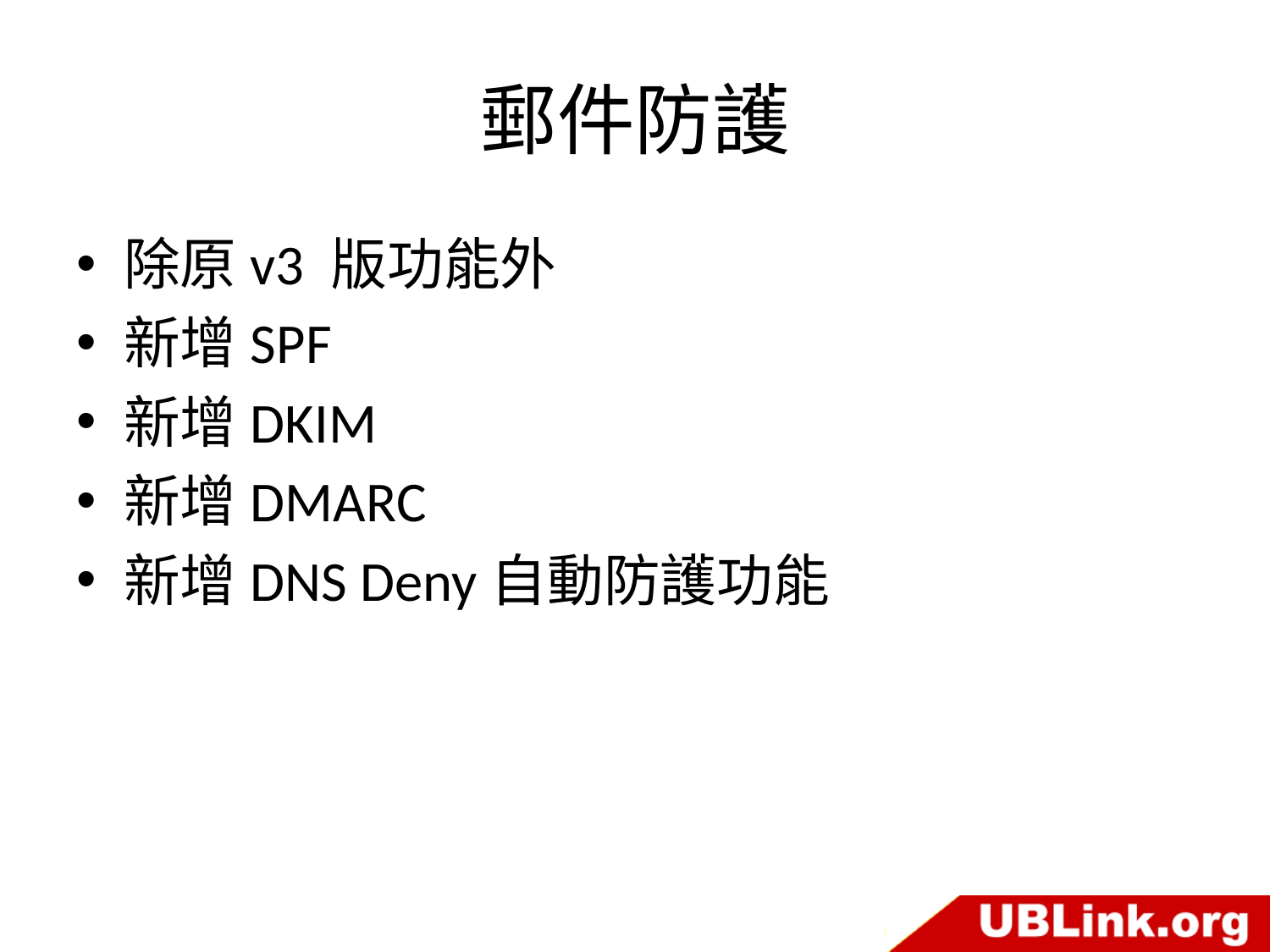

# 郵件防護
除原v3 版功能外
新增SPF
新增DKIM
新增DMARC
新增DNS Deny自動防護功能